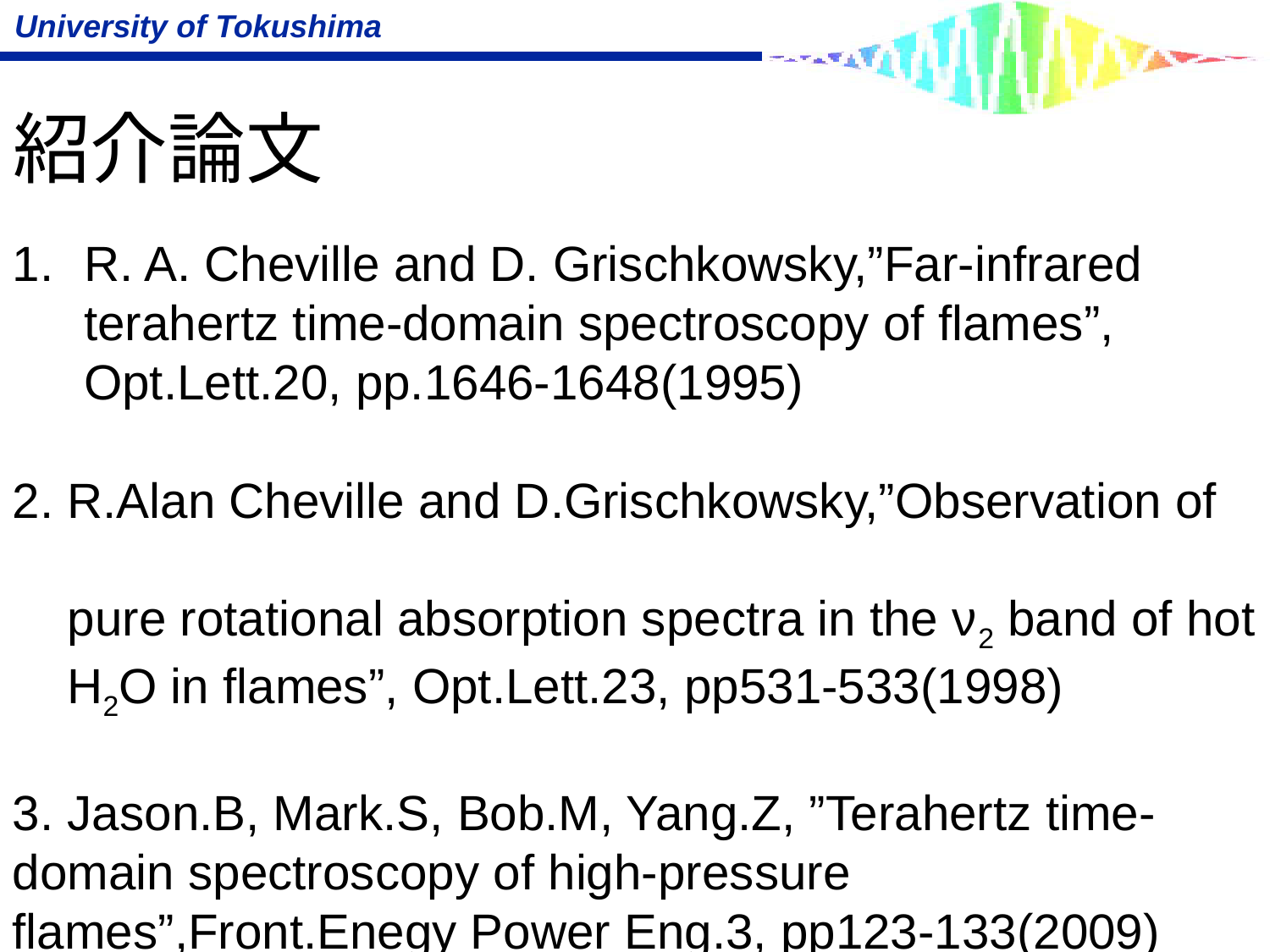

# 紹介論文
R. A. Cheville and D. Grischkowsky,”Far-infrared terahertz time-domain spectroscopy of flames”, Opt.Lett.20, pp.1646-1648(1995)

2. R.Alan Cheville and D.Grischkowsky,”Observation of
    pure rotational absorption spectra in the ν2 band of hot
    H2O in flames”, Opt.Lett.23, pp531-533(1998)

3. Jason.B, Mark.S, Bob.M, Yang.Z, ”Terahertz time-domain spectroscopy of high-pressure flames”,Front.Enegy Power Eng.3, pp123-133(2009)